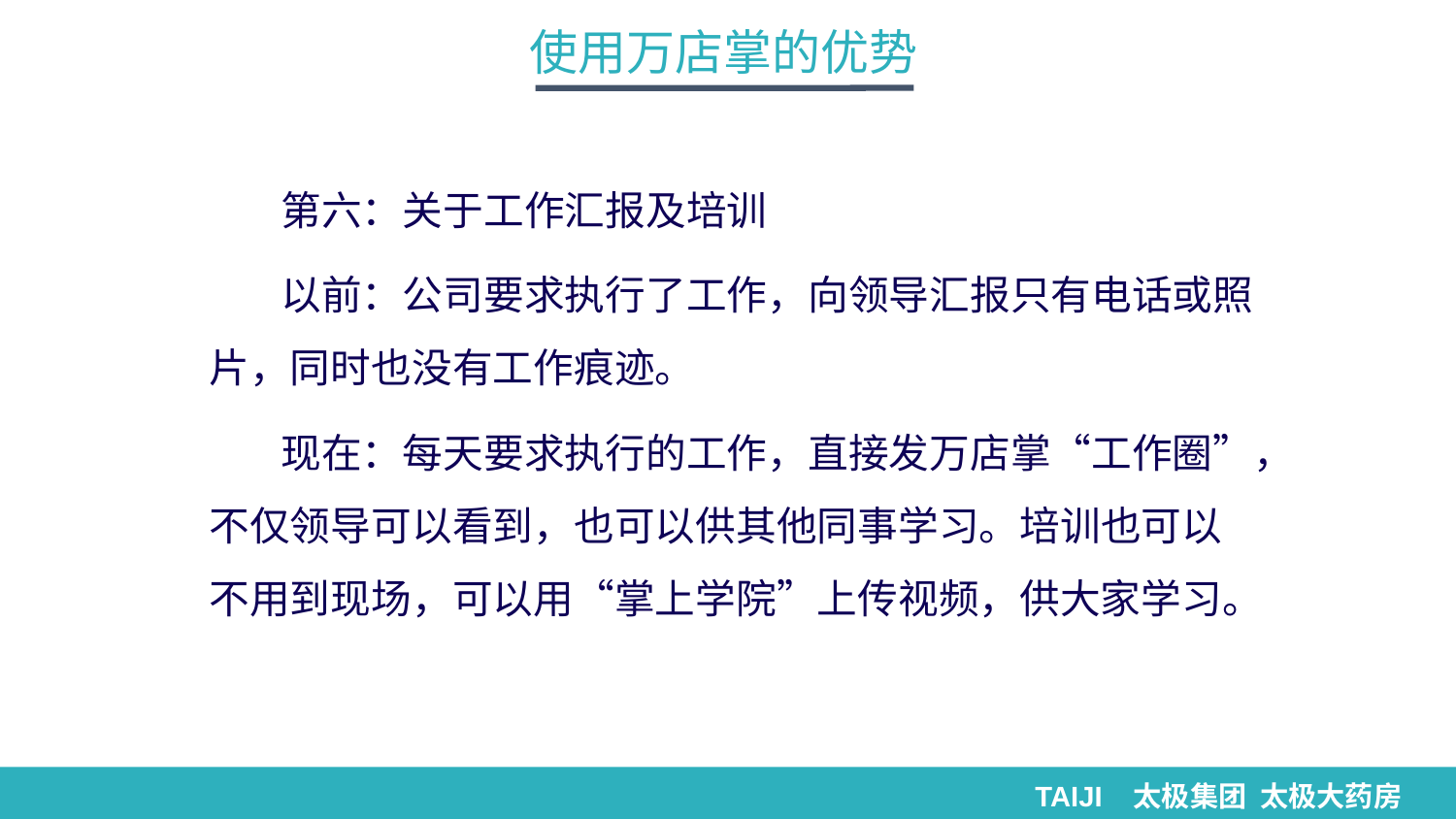

使用万店掌的优势
第六：关于工作汇报及培训
以前：公司要求执行了工作，向领导汇报只有电话或照片，同时也没有工作痕迹。
现在：每天要求执行的工作，直接发万店掌“工作圈”，不仅领导可以看到，也可以供其他同事学习。培训也可以不用到现场，可以用“掌上学院”上传视频，供大家学习。

TAIJI   太极集团  太极大药房